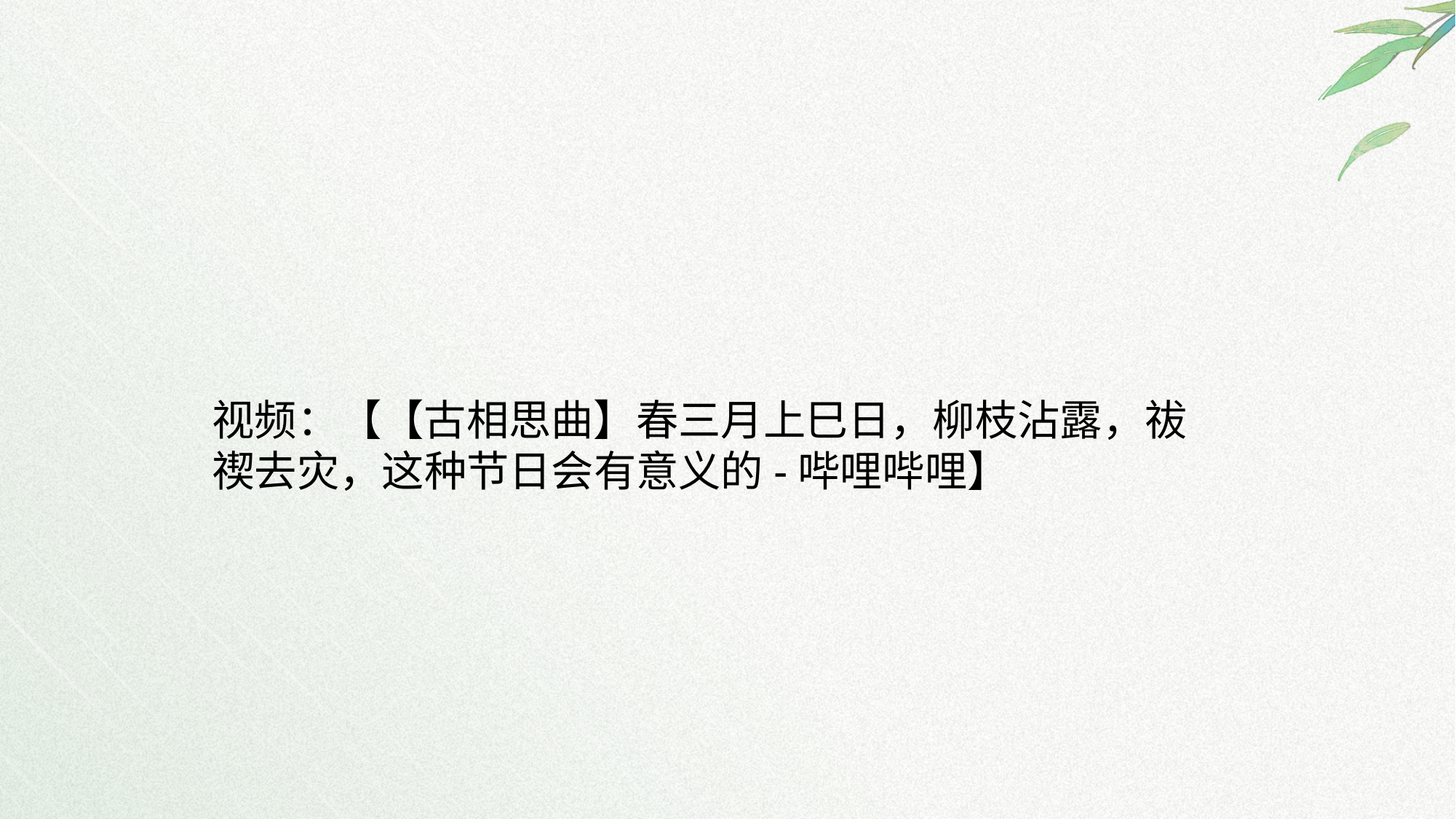

视频：【【古相思曲】春三月上巳日，柳枝沾露，祓禊去灾，这种节日会有意义的-哔哩哔哩】